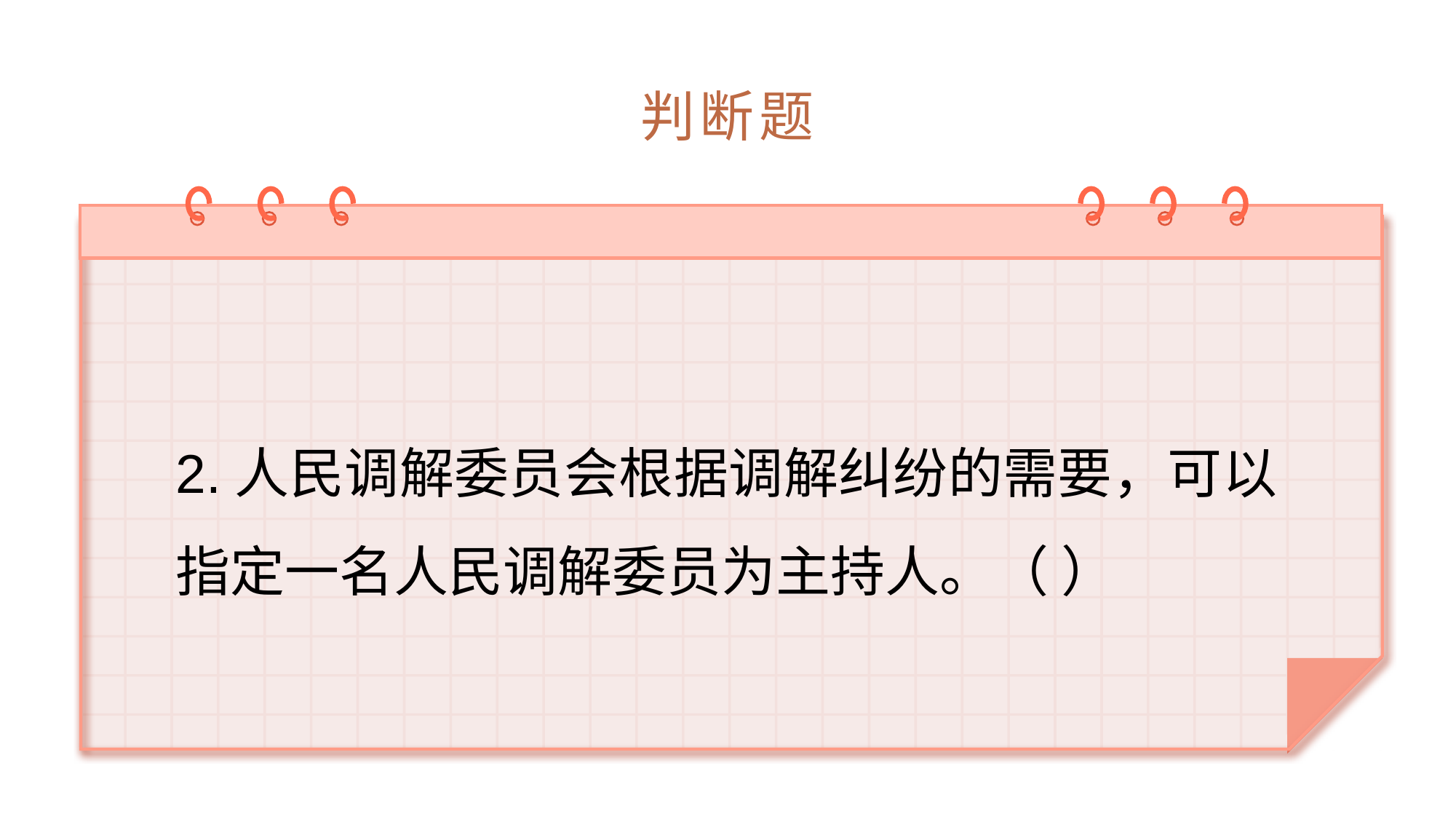

# 判断题

2.人民调解委员会根据调解纠纷的需要，可以指定一名人民调解委员为主持人。（ ）